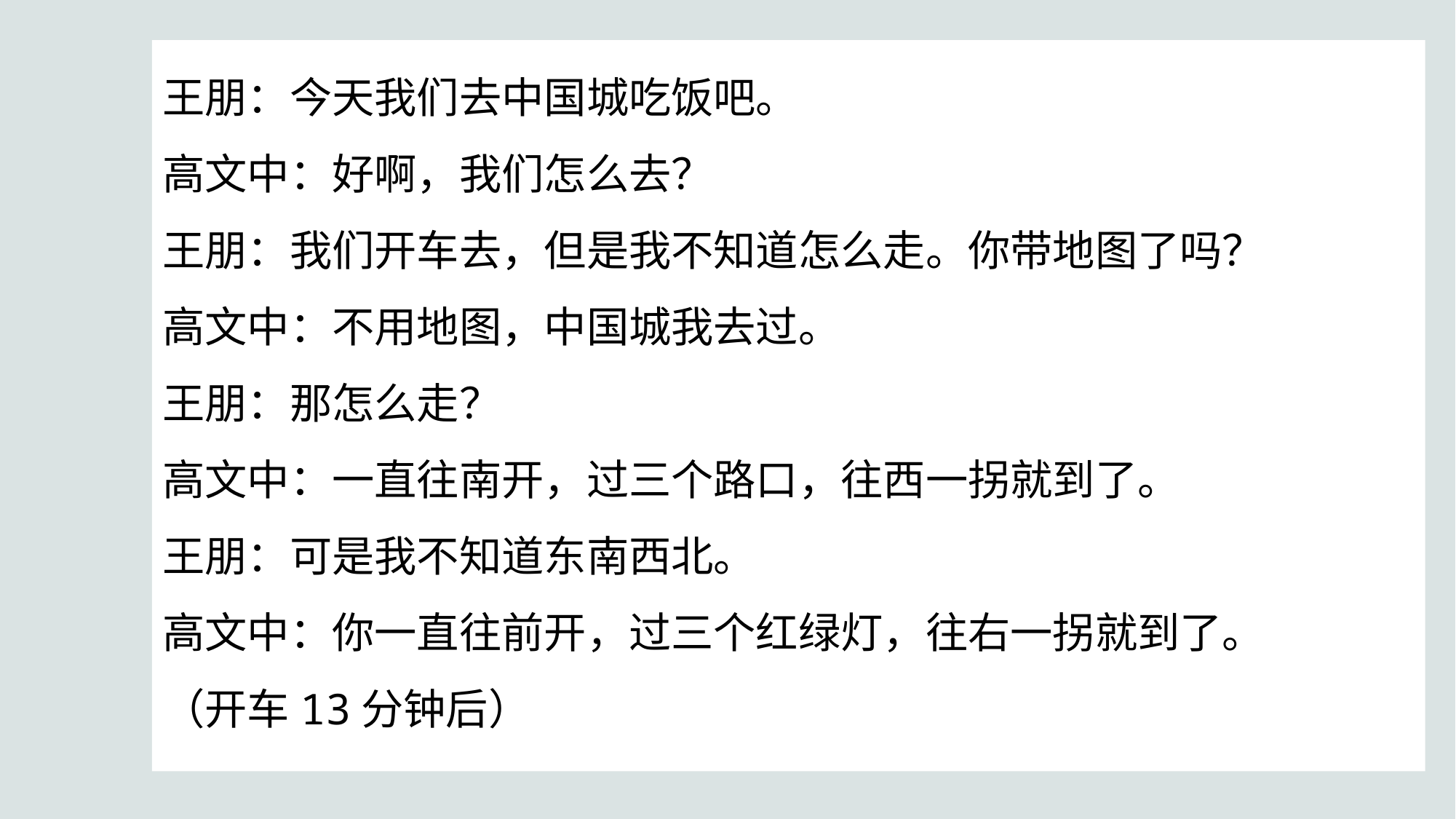

王朋：今天我们去中国城吃饭吧。
高文中：好啊，我们怎么去？
王朋：我们开车去，但是我不知道怎么走。你带地图了吗？
高文中：不用地图，中国城我去过。
王朋：那怎么走？
高文中：一直往南开，过三个路口，往西一拐就到了。
王朋：可是我不知道东南西北。
高文中：你一直往前开，过三个红绿灯，往右一拐就到了。
（开车13分钟后）